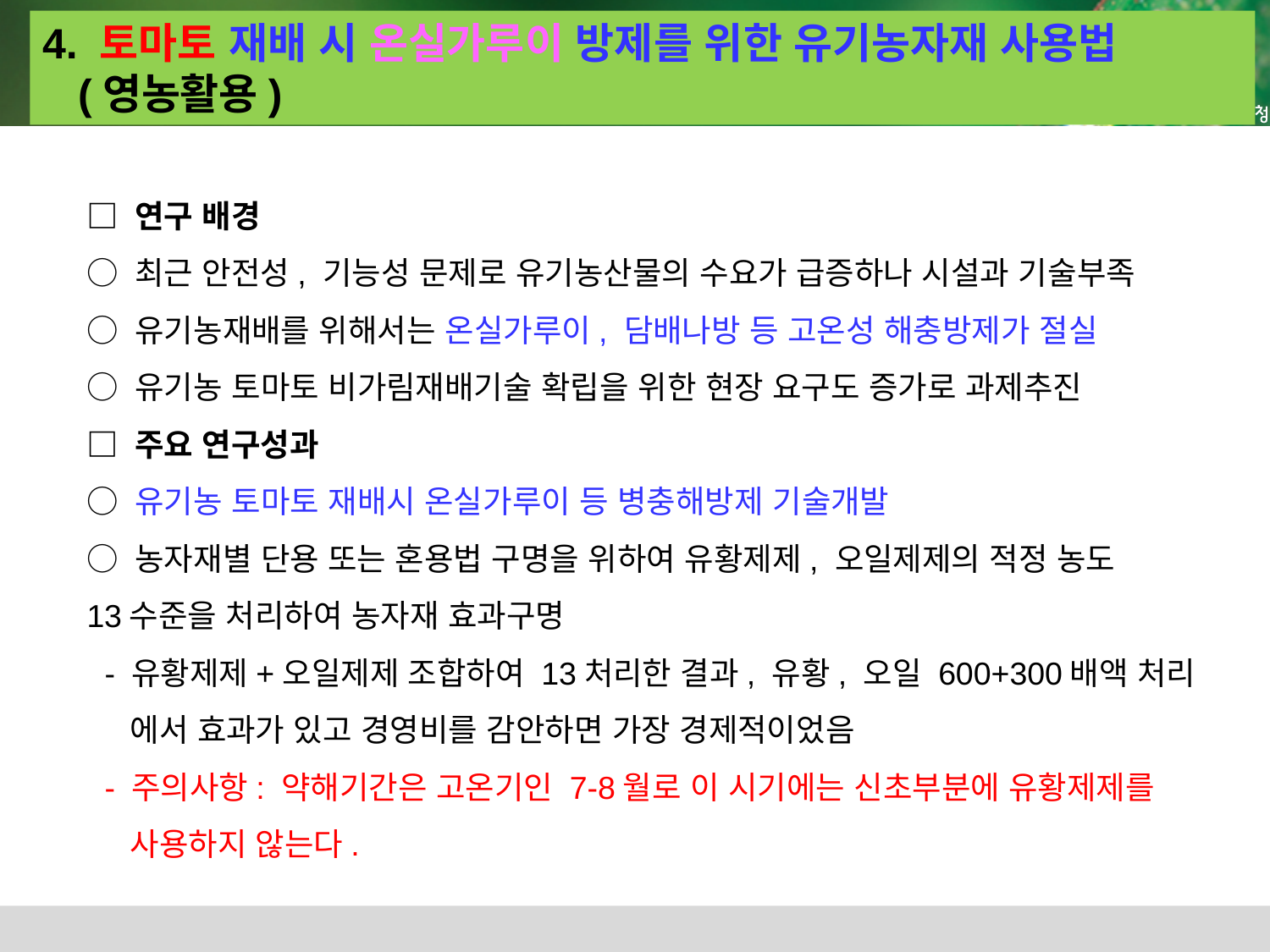

4. 토마토 재배 시 온실가루이 방제를 위한 유기농자재 사용법
   (영농활용)
□ 연구 배경
○ 최근 안전성, 기능성 문제로 유기농산물의 수요가 급증하나 시설과 기술부족
○ 유기농재배를 위해서는 온실가루이, 담배나방 등 고온성 해충방제가 절실
○ 유기농 토마토 비가림재배기술 확립을 위한 현장 요구도 증가로 과제추진
□ 주요 연구성과
○ 유기농 토마토 재배시 온실가루이 등 병충해방제 기술개발
○ 농자재별 단용 또는 혼용법 구명을 위하여 유황제제, 오일제제의 적정 농도
13수준을 처리하여 농자재 효과구명
  - 유황제제+오일제제 조합하여 13처리한 결과, 유황, 오일 600+300배액 처리
    에서 효과가 있고 경영비를 감안하면 가장 경제적이었음
  - 주의사항: 약해기간은 고온기인 7-8월로 이 시기에는 신초부분에 유황제제를
    사용하지 않는다.